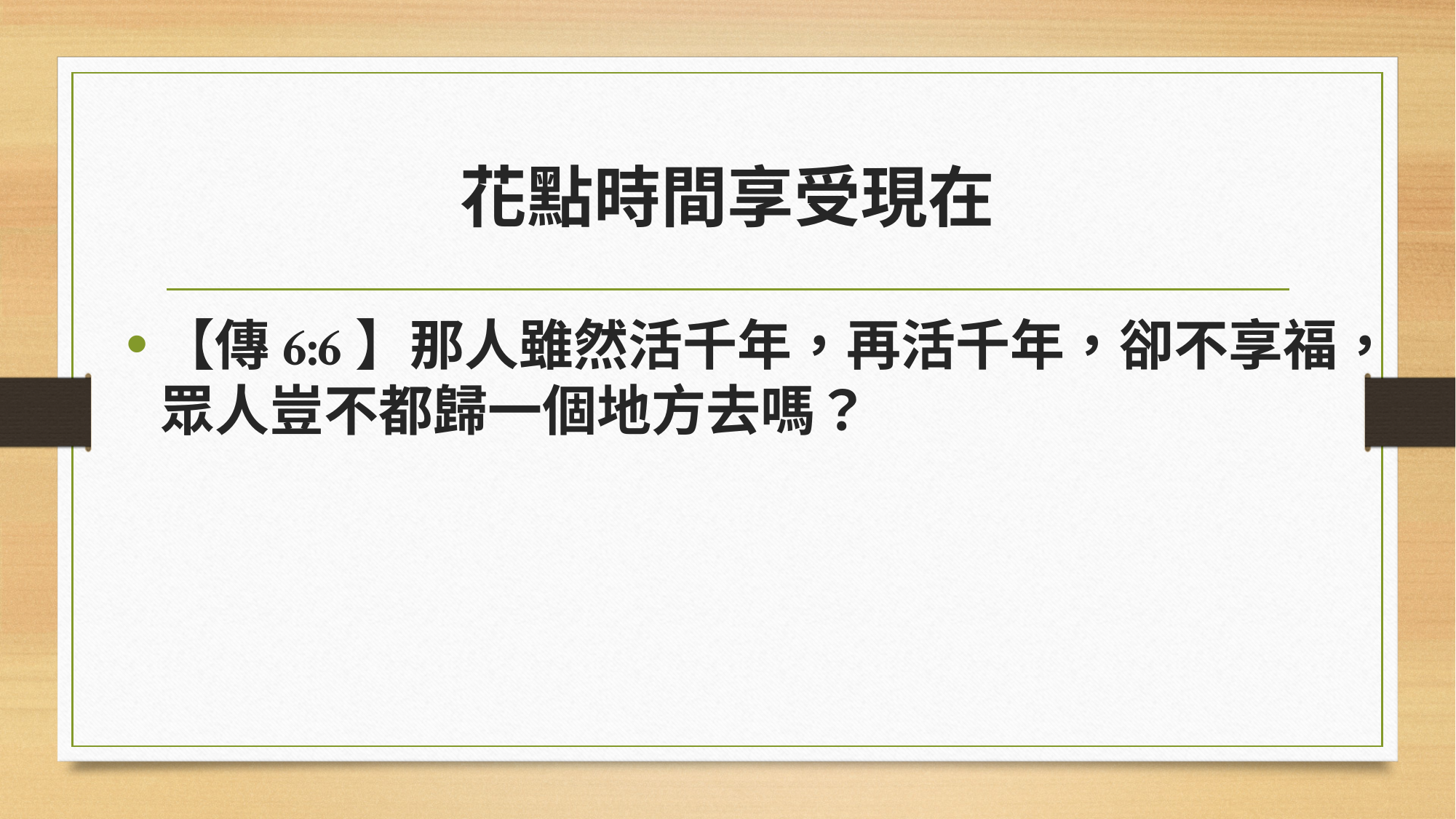

# 花點時間享受現在
【傳6:6】那人雖然活千年，再活千年，卻不享福，眾人豈不都歸一個地方去嗎？